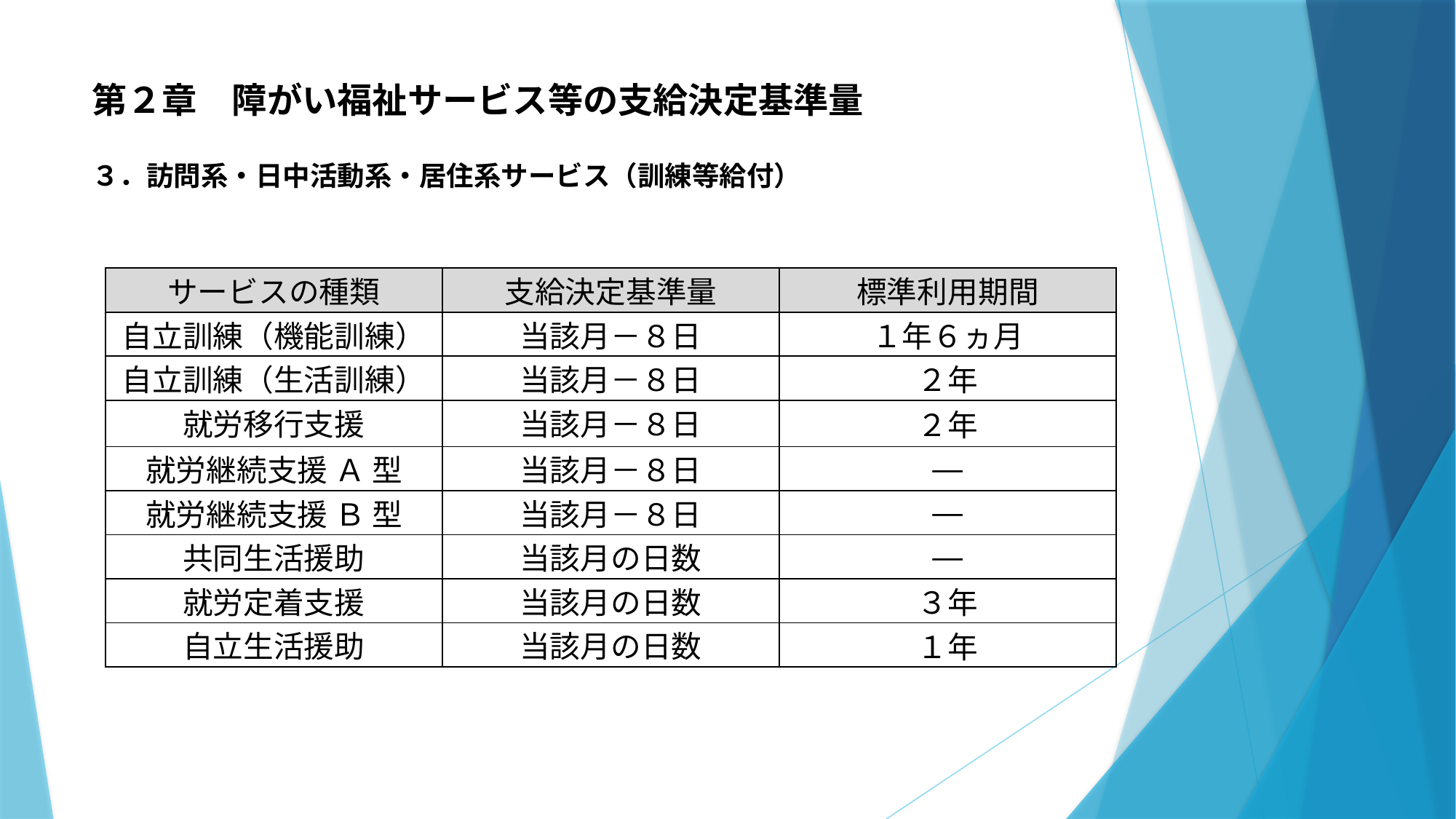

# 第２章　障がい福祉サービス等の支給決定基準量 ３．訪問系・日中活動系・居住系サービス（訓練等給付）
| サービスの種類 | 支給決定基準量 | 標準利用期間 |
| --- | --- | --- |
| 自立訓練（機能訓練） | 当該月－８日 | １年６ヵ月 |
| 自立訓練（生活訓練） | 当該月－８日 | ２年 |
| 就労移行支援 | 当該月－８日 | ２年 |
| 就労継続支援 Ａ 型 | 当該月－８日 | ― |
| 就労継続支援 Ｂ 型 | 当該月－８日 | ― |
| 共同生活援助 | 当該月の日数 | ― |
| 就労定着支援 | 当該月の日数 | ３年 |
| 自立生活援助 | 当該月の日数 | １年 |